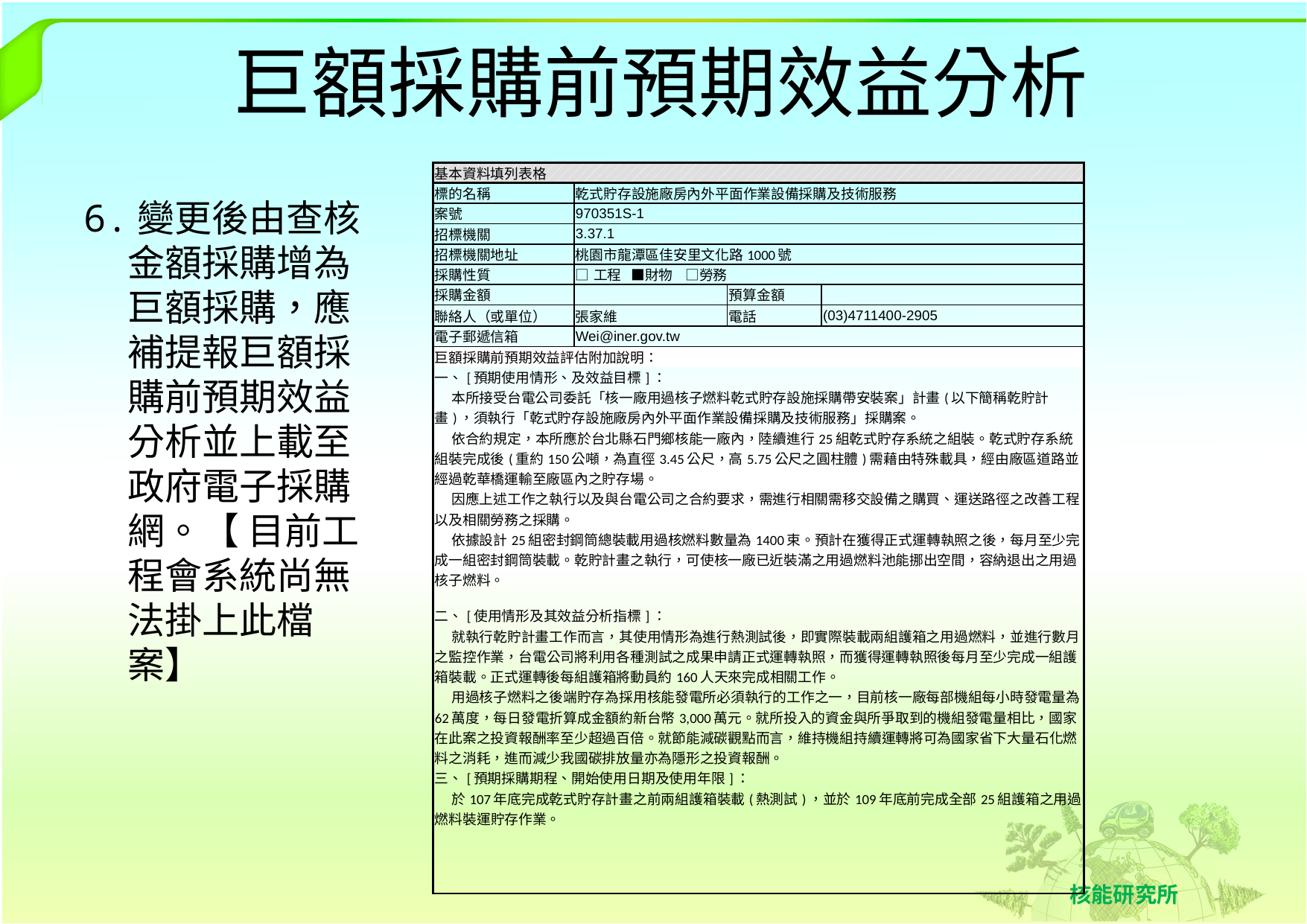

# 巨額採購前預期效益分析
| 基本資料填列表格 |  |  |  |
| --- | --- | --- | --- |
| 標的名稱 | 乾式貯存設施廠房內外平面作業設備採購及技術服務 |  |  |
| 案號 | 970351S-1 |  |  |
| 招標機關 | 3.37.1 |  |  |
| 招標機關地址 | 桃園市龍潭區佳安里文化路1000號 |  |  |
| 採購性質 | □工程 ■財物 □勞務 |  |  |
| 採購金額 |  | 預算金額 |  |
| 聯絡人（或單位） | 張家維 | 電話 | (03)4711400-2905 |
| 電子郵遞信箱 | Wei@iner.gov.tw |  |  |
| 巨額採購前預期效益評估附加說明： |  |  |  |
| 一、[預期使用情形、及效益目標]： 本所接受台電公司委託「核一廠用過核子燃料乾式貯存設施採購帶安裝案」計畫(以下簡稱乾貯計畫)，須執行「乾式貯存設施廠房內外平面作業設備採購及技術服務」採購案。 依合約規定，本所應於台北縣石門鄉核能一廠內，陸續進行25組乾式貯存系統之組裝。乾式貯存系統組裝完成後(重約150公噸，為直徑3.45公尺，高5.75公尺之圓柱體)需藉由特殊載具，經由廠區道路並經過乾華橋運輸至廠區內之貯存場。 因應上述工作之執行以及與台電公司之合約要求，需進行相關需移交設備之購買、運送路徑之改善工程以及相關勞務之採購。 依據設計25組密封鋼筒總裝載用過核燃料數量為1400束。預計在獲得正式運轉執照之後，每月至少完成一組密封鋼筒裝載。乾貯計畫之執行，可使核一廠已近裝滿之用過燃料池能挪出空間，容納退出之用過核子燃料。   二、[使用情形及其效益分析指標]： 就執行乾貯計畫工作而言，其使用情形為進行熱測試後，即實際裝載兩組護箱之用過燃料，並進行數月之監控作業，台電公司將利用各種測試之成果申請正式運轉執照，而獲得運轉執照後每月至少完成一組護箱裝載。正式運轉後每組護箱將動員約160人天來完成相關工作。 用過核子燃料之後端貯存為採用核能發電所必須執行的工作之一，目前核一廠每部機組每小時發電量為62萬度，每日發電折算成金額約新台幣3,000萬元。就所投入的資金與所爭取到的機組發電量相比，國家在此案之投資報酬率至少超過百倍。就節能減碳觀點而言，維持機組持續運轉將可為國家省下大量石化燃料之消耗，進而減少我國碳排放量亦為隱形之投資報酬。 三、[預期採購期程、開始使用日期及使用年限]： 於107年底完成乾式貯存計畫之前兩組護箱裝載(熱測試)，並於109年底前完成全部25組護箱之用過燃料裝運貯存作業。 |  |  |  |
6.變更後由查核金額採購增為巨額採購，應補提報巨額採購前預期效益分析並上載至政府電子採購網。【 目前工程會系統尚無法掛上此檔案】